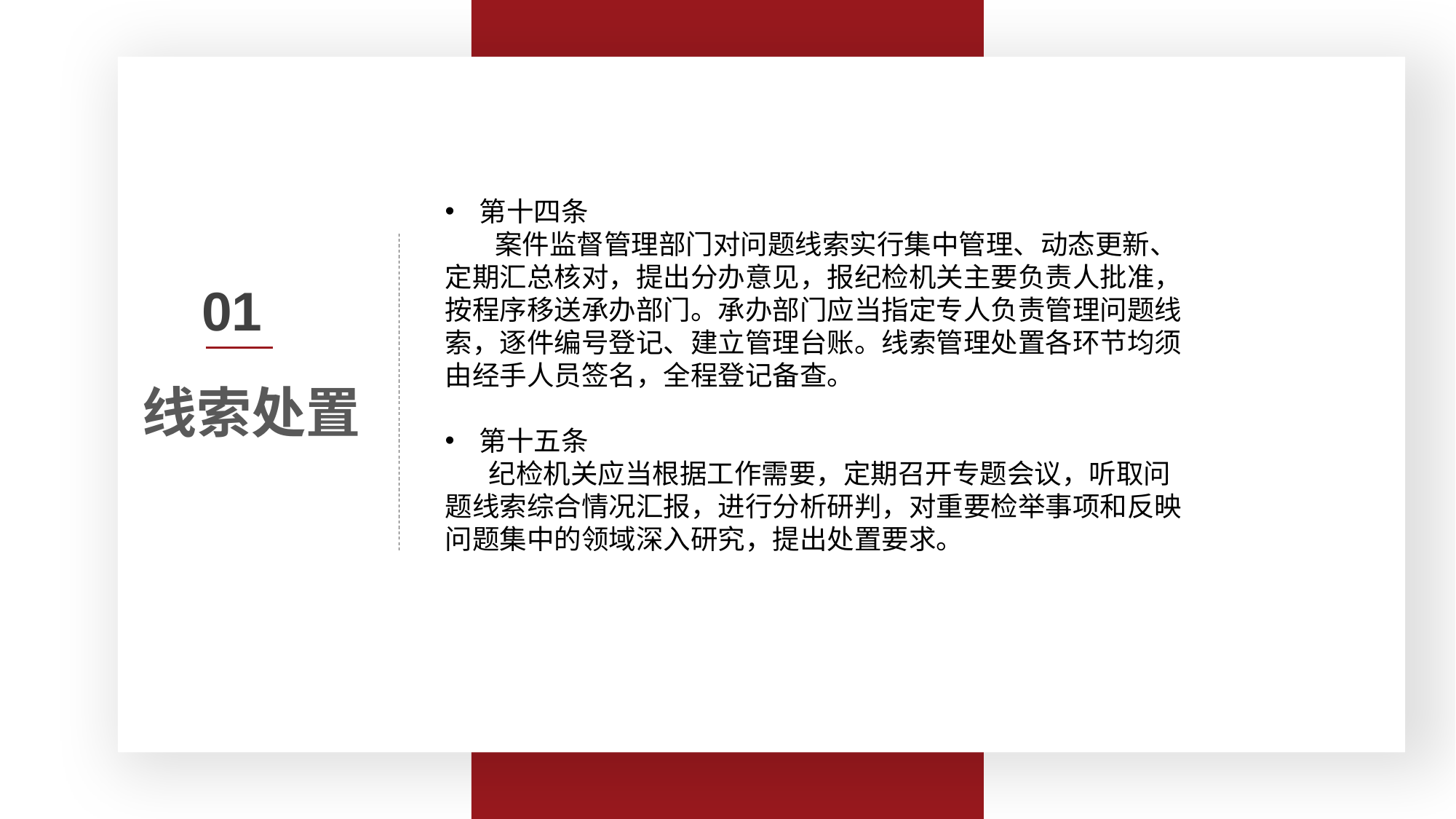

第三条 监督执纪工作应当遵循以下原则：
　　（一）坚持以习近平同志为核心的党中央集中统一领导，牢固树立政治意识、大局意识、核心意识、看齐意识，体现监督执纪的政治性，严守政治纪律和政治规矩；
　　（二）坚持纪律检查工作双重领导体制，监督执纪工作以上级纪委领导为主，线索处置、立案审查在向同级党委报告的同时必须向上级纪委报告；
　　（三）坚持以事实为依据，以党规党纪为准绳，把握政策、宽严相济，惩前毖后、治病救人；
　　（四）坚持信任不能代替监督，严格工作程序、有效管控风险点，强化对监督执纪各环节的监督制约。
第十四条
       案件监督管理部门对问题线索实行集中管理、动态更新、定期汇总核对，提出分办意见，报纪检机关主要负责人批准，按程序移送承办部门。承办部门应当指定专人负责管理问题线索，逐件编号登记、建立管理台账。线索管理处置各环节均须由经手人员签名，全程登记备查。

第十五条
      纪检机关应当根据工作需要，定期召开专题会议，听取问题线索综合情况汇报，进行分析研判，对重要检举事项和反映问题集中的领域深入研究，提出处置要求。

线索处置

01